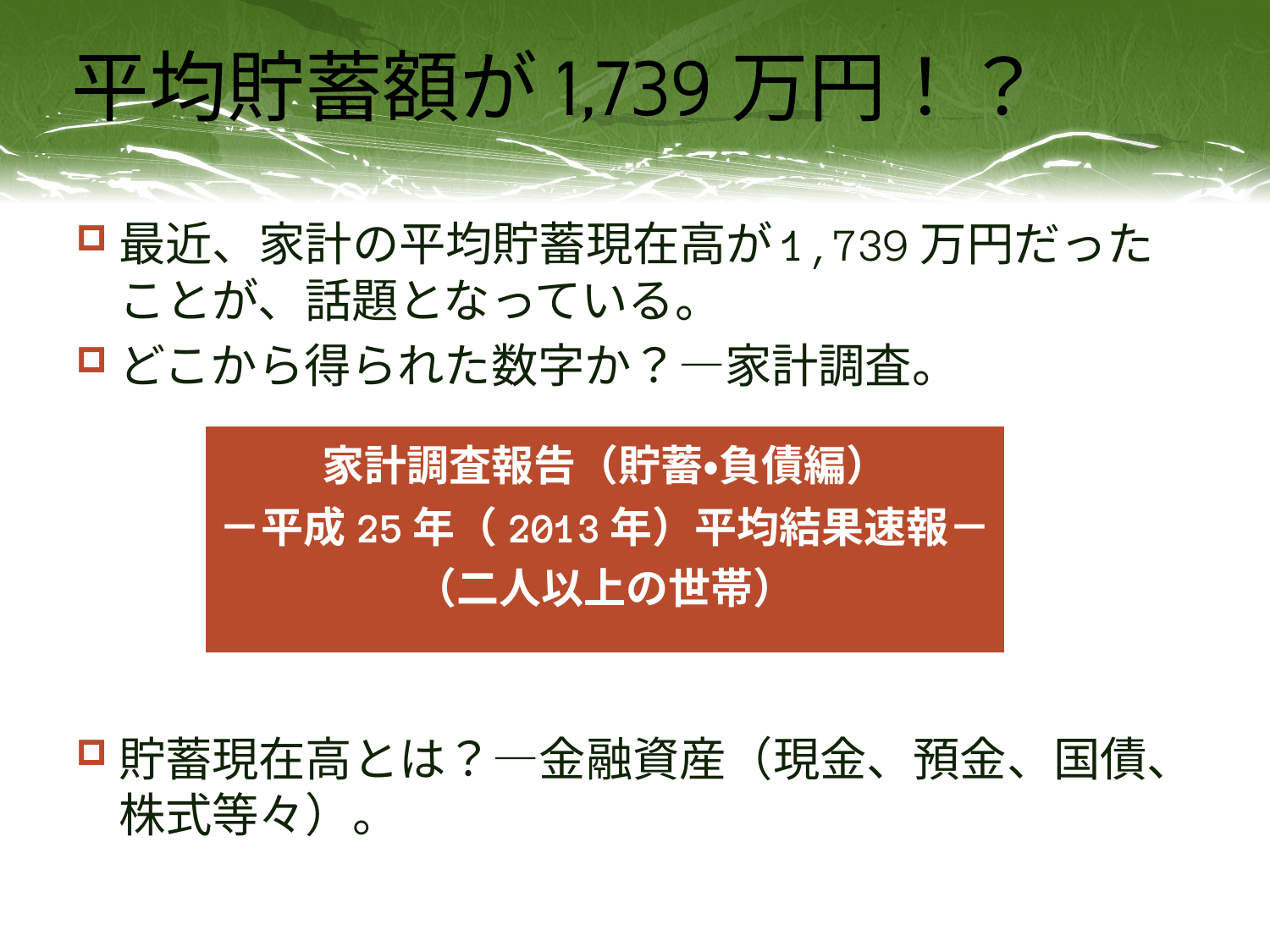

# 平均貯蓄額が1,739万円！？
最近、家計の平均貯蓄現在高が1,739万円だったことが、話題となっている。
どこから得られた数字か？―家計調査。

貯蓄現在高とは？―金融資産（現金、預金、国債、株式等々）。

| 家計調査報告（貯蓄・負債編） －平成25年（2013年）平均結果速報－ （二人以上の世帯） |
| --- |